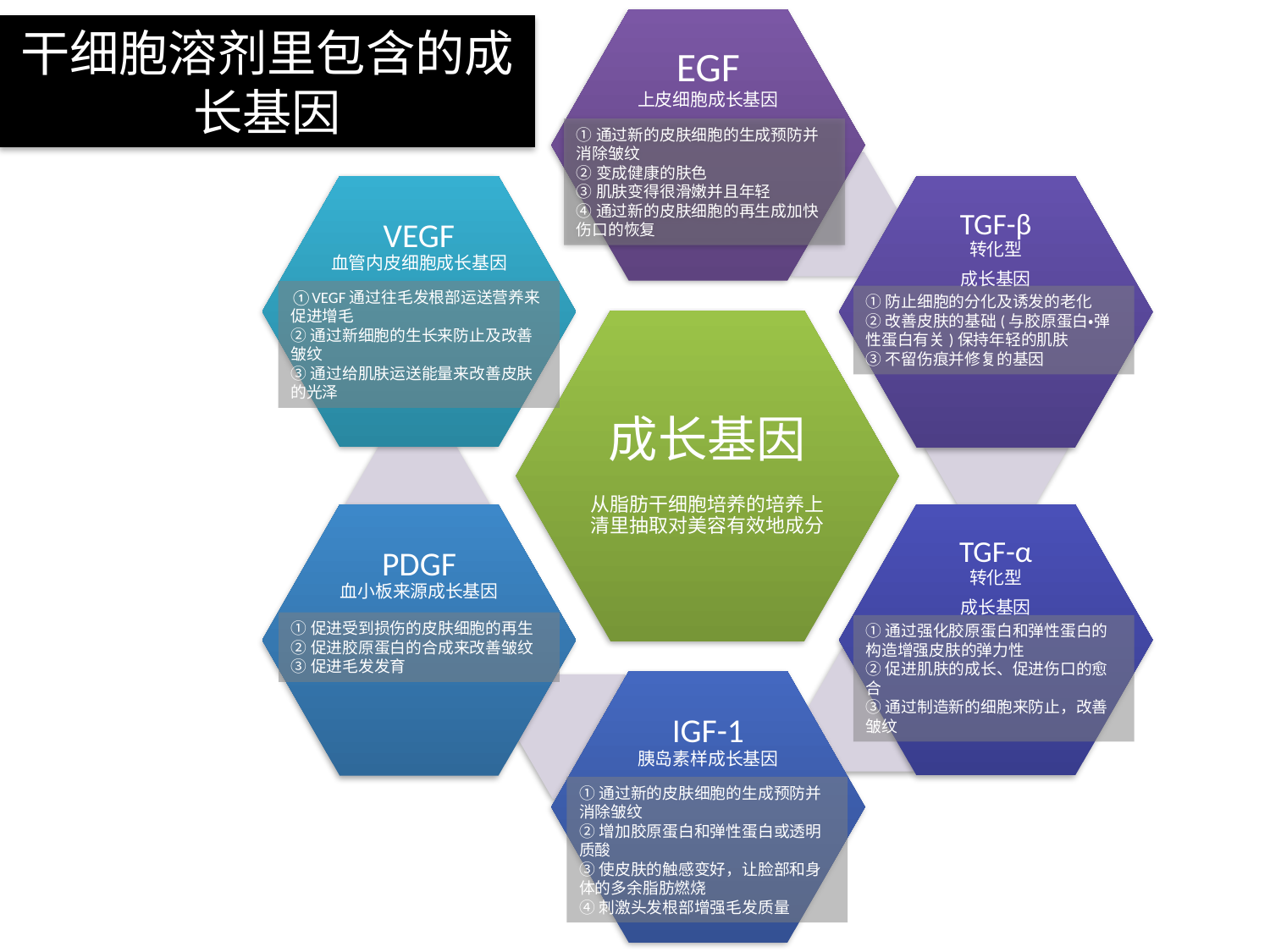

成长基因
从脂肪干细胞培养的培养上清里抽取对美容有效地成分
EGF
上皮细胞成长基因

TGF-β
转化型
成长基因

TGF-α
转化型
成长基因

IGF-1
胰岛素样成长基因

PDGF
血小板来源成长基因

VEGF
血管内皮细胞成长基因

干细胞溶剂里包含的成长基因
①通过新的皮肤细胞的生成预防并消除皱纹
②变成健康的肤色
③肌肤变得很滑嫩并且年轻
④通过新的皮肤细胞的再生成加快伤口的恢复
①VEGF通过往毛发根部运送营养来促进增毛
②通过新细胞的生长来防止及改善皱纹
③通过给肌肤运送能量来改善皮肤的光泽
①防止细胞的分化及诱发的老化
②改善皮肤的基础(与胶原蛋白・弹性蛋白有关)保持年轻的肌肤
③不留伤痕并修复的基因
①促进受到损伤的皮肤细胞的再生
②促进胶原蛋白的合成来改善皱纹
③促进毛发发育
①通过强化胶原蛋白和弹性蛋白的构造增强皮肤的弹力性
②促进肌肤的成长、促进伤口的愈合
③通过制造新的细胞来防止，改善皱纹
①通过新的皮肤细胞的生成预防并消除皱纹
②增加胶原蛋白和弹性蛋白或透明质酸
③使皮肤的触感变好，让脸部和身体的多余脂肪燃烧
④刺激头发根部增强毛发质量